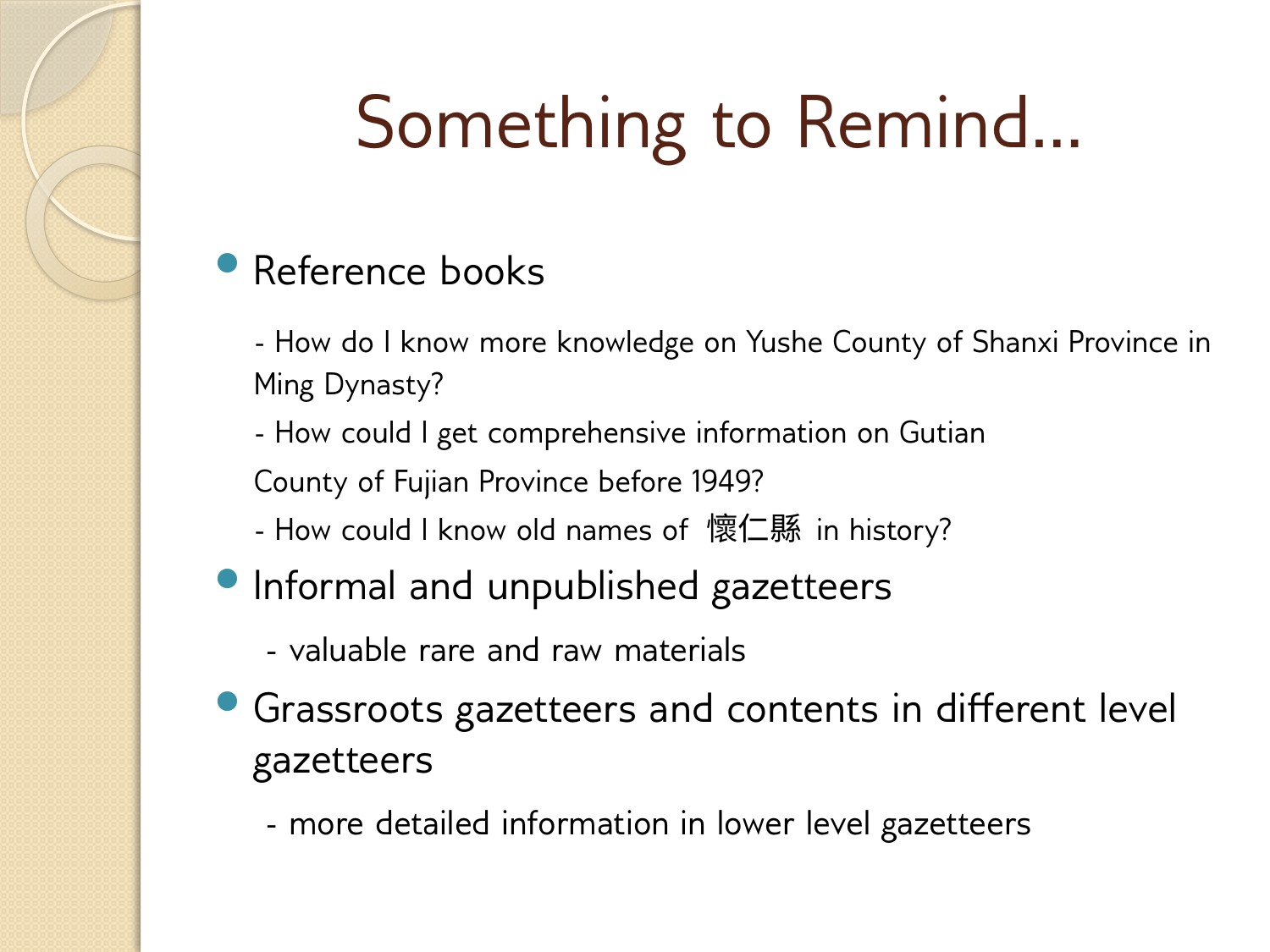

# Something to Remind…
Reference books
	- How do I know more knowledge on Yushe County of Shanxi Province in Ming Dynasty?
	- How could I get comprehensive information on Gutian
	County of Fujian Province before 1949?
	- How could I know old names of 懷仁縣 in history?
Informal and unpublished gazetteers
    - valuable rare and raw materials
Grassroots gazetteers and contents in different level gazetteers
    - more detailed information in lower level gazetteers